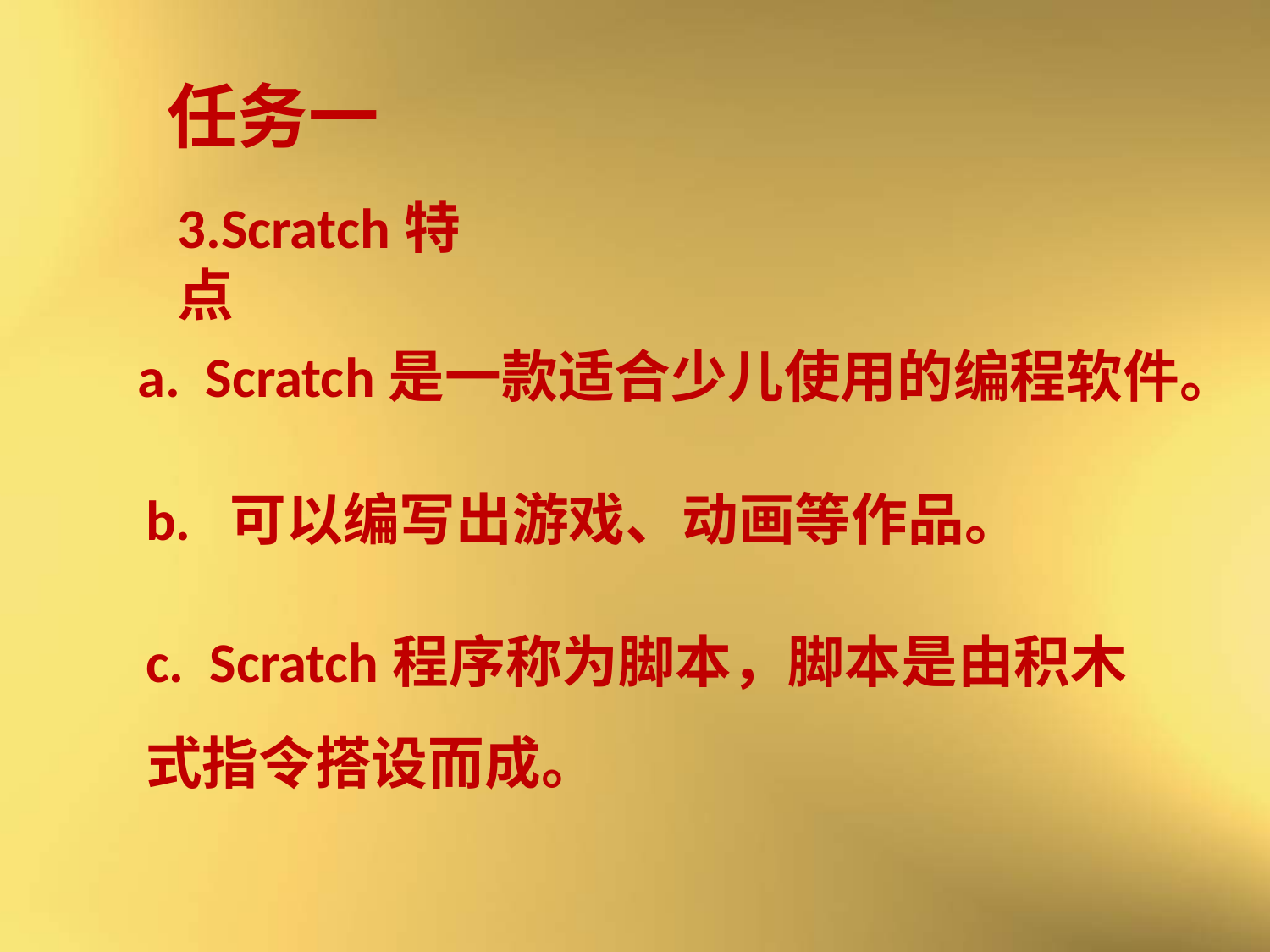

任务一
3.Scratch特点
a.  Scratch是一款适合少儿使用的编程软件。
b.  可以编写出游戏、动画等作品。
c.  Scratch程序称为脚本，脚本是由积木式指令搭设而成。